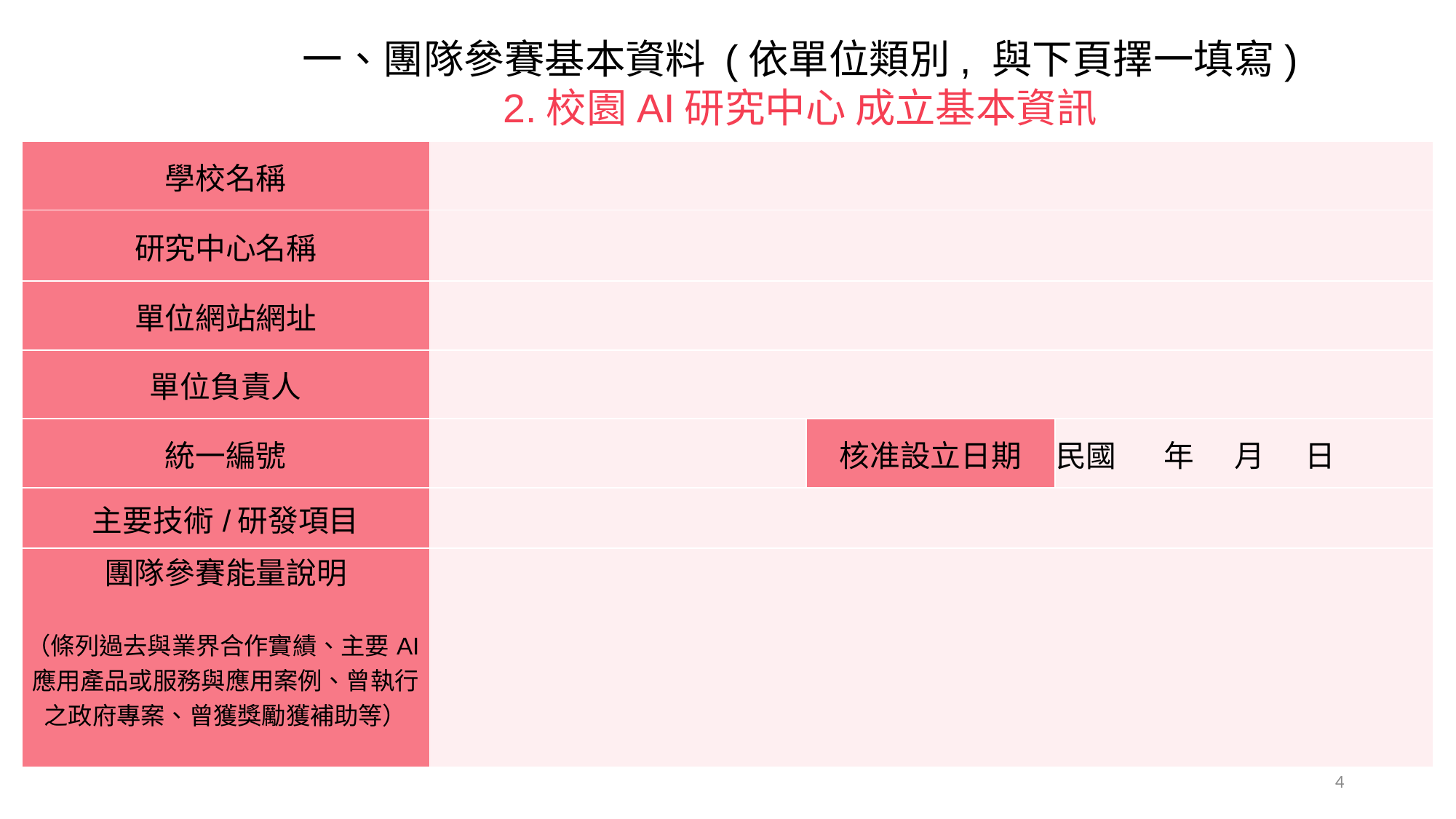

一、團隊參賽基本資料 (依單位類別, 與下頁擇一填寫)
2.校園AI研究中心 成立基本資訊

| 學校名稱 |  |  |  |
| --- | --- | --- | --- |
| 研究中心名稱 |  |  |  |
| 單位網站網址 |  |  |  |
| 單位負責人 |  |  |  |
| 統一編號 |  | 核准設立日期 | 民國 年 月 日 |
| 主要技術/研發項目 |  |  |  |
| 團隊參賽能量說明 （條列過去與業界合作實績、主要AI應用產品或服務與應用案例、曾執行之政府專案、曾獲獎勵獲補助等） |  |  |  |
4